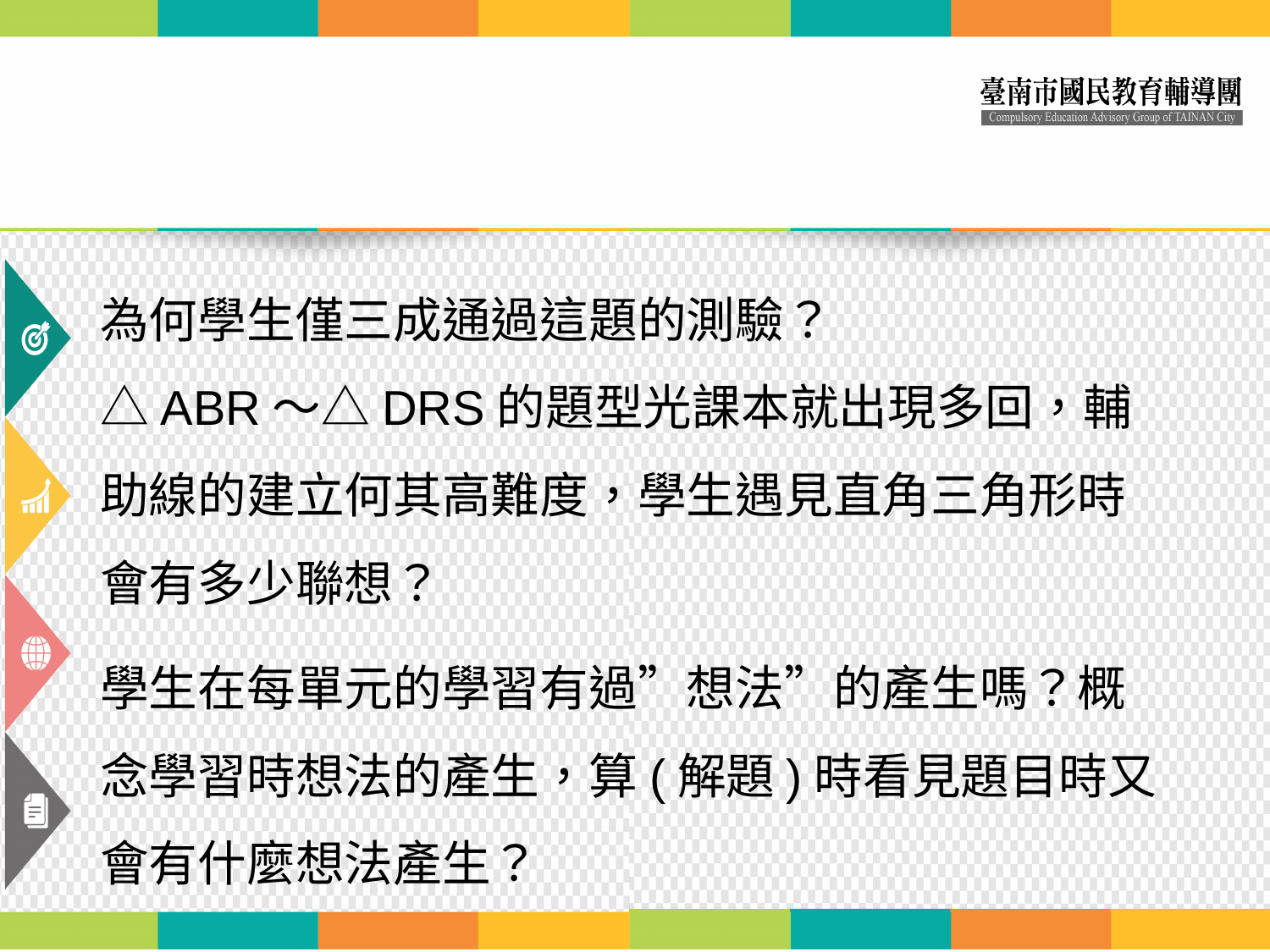

為何學生僅三成通過這題的測驗？
△ABR〜△DRS的題型光課本就出現多回，輔助線的建立何其高難度，學生遇見直角三角形時會有多少聯想？
學生在每單元的學習有過”想法”的產生嗎？概念學習時想法的產生，算(解題)時看見題目時又會有什麼想法產生？